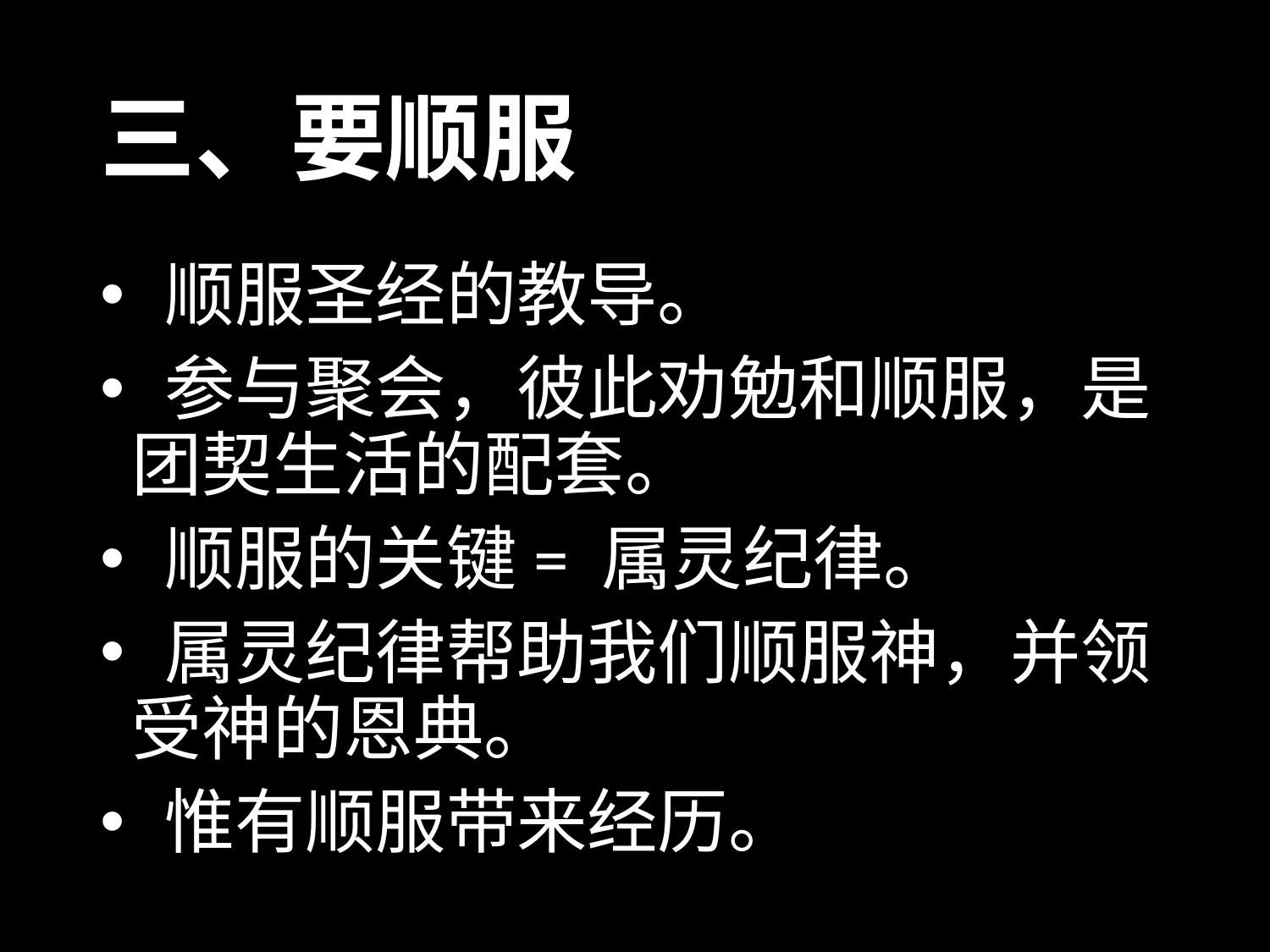

# 三、要顺服
 顺服圣经的教导。
 参与聚会，彼此劝勉和顺服，是团契生活的配套。
 顺服的关键= 属灵纪律。
 属灵纪律帮助我们顺服神，并领受神的恩典。
 惟有顺服带来经历。